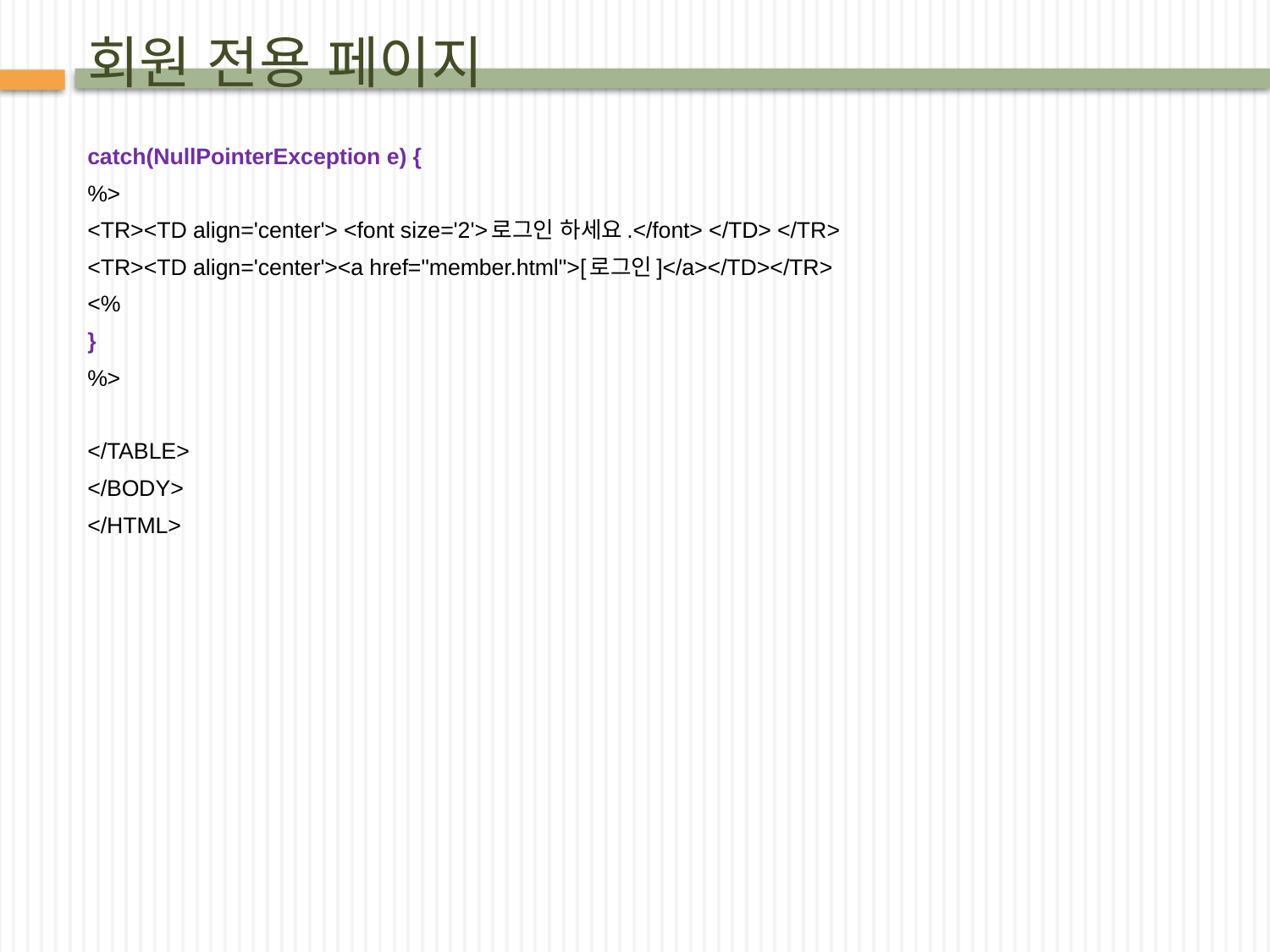

# 회원 전용 페이지
catch(NullPointerException e) {
%>
<TR><TD align='center'> <font size='2'>로그인 하세요.</font> </TD> </TR>
<TR><TD align='center'><a href="member.html">[로그인]</a></TD></TR>
<%
}
%>

</TABLE>
</BODY>
</HTML>